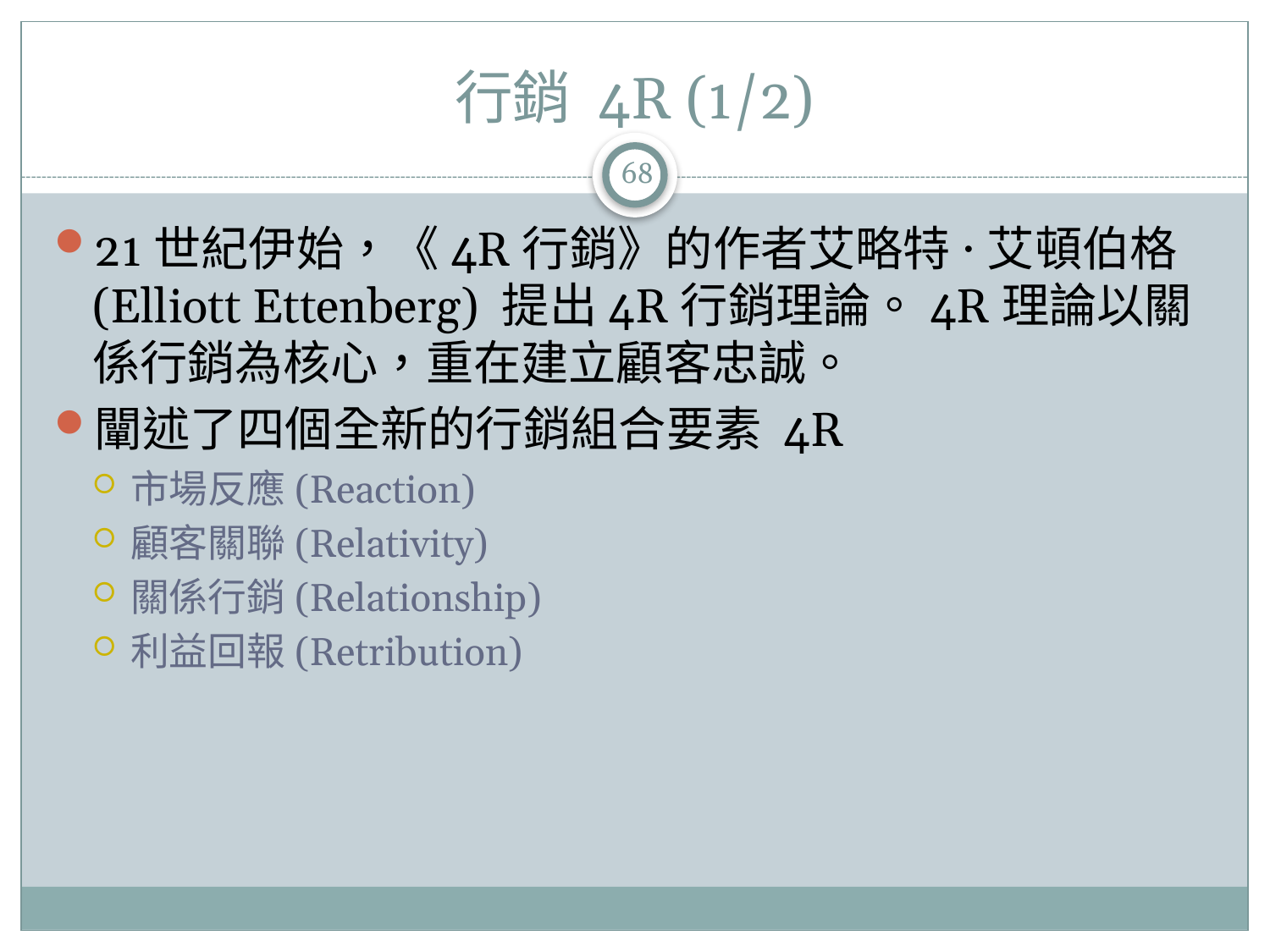

# 行銷 4R (1/2)
68
21世紀伊始，《4R行銷》的作者艾略特·艾頓伯格(Elliott Ettenberg) 提出4R行銷理論。4R理論以關係行銷為核心，重在建立顧客忠誠。
闡述了四個全新的行銷組合要素 4R
市場反應(Reaction)
顧客關聯(Relativity)
關係行銷(Relationship)
利益回報(Retribution)